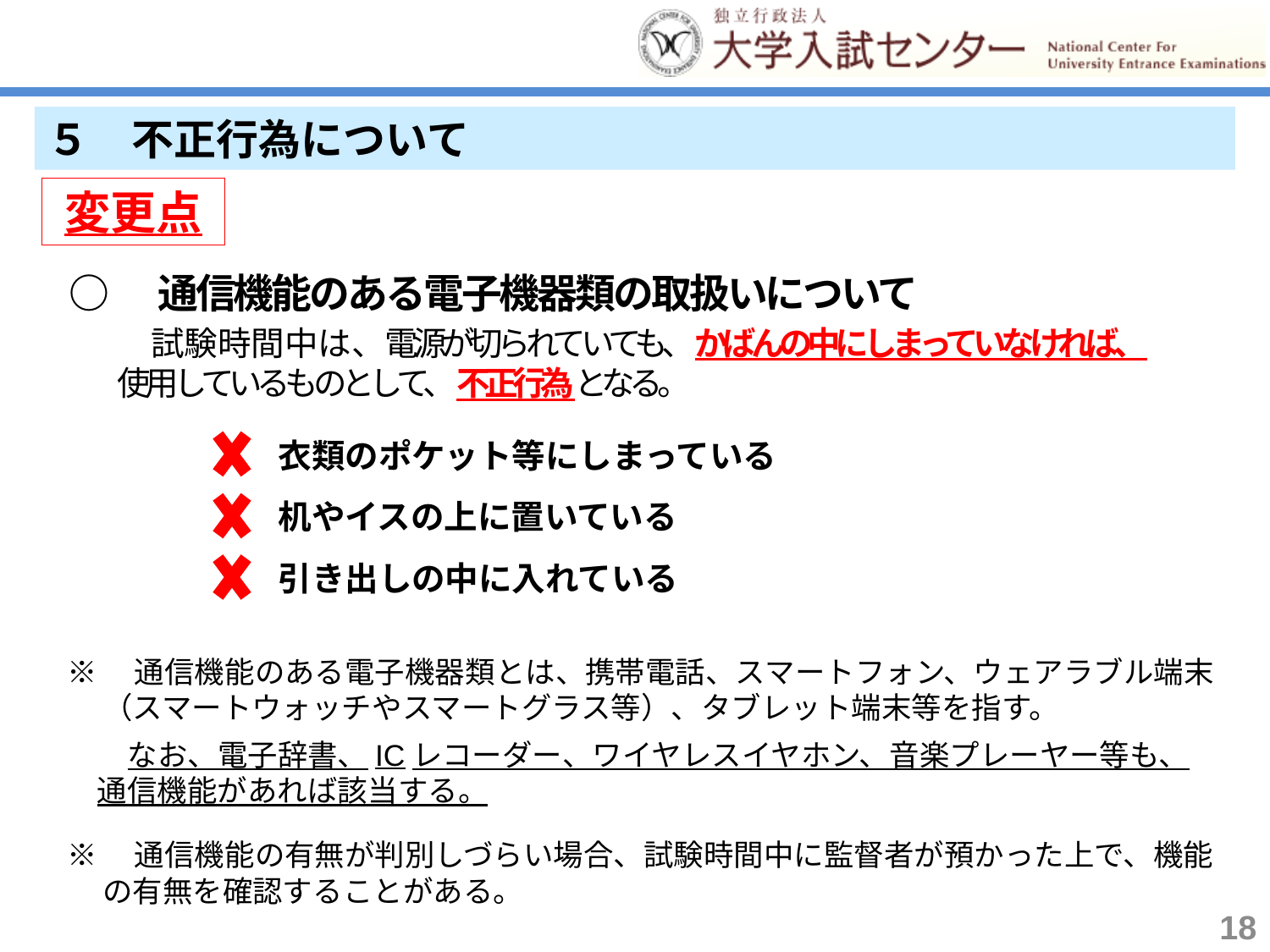

５　不正行為について
変更点
○　通信機能のある電子機器類の取扱いについて
　試験時間中は、電源が切られていても、かばんの中にしまっていなければ、
使用しているものとして、不正行為となる。

衣類のポケット等にしまっている
机やイスの上に置いている
引き出しの中に入れている

※　通信機能のある電子機器類とは、携帯電話、スマートフォン、ウェアラブル端末（スマートウォッチやスマートグラス等）、タブレット端末等を指す。
　　なお、電子辞書、ICレコーダー、ワイヤレスイヤホン、音楽プレーヤー等も、
　通信機能があれば該当する。
※　通信機能の有無が判別しづらい場合、試験時間中に監督者が預かった上で、機能の有無を確認することがある。
18